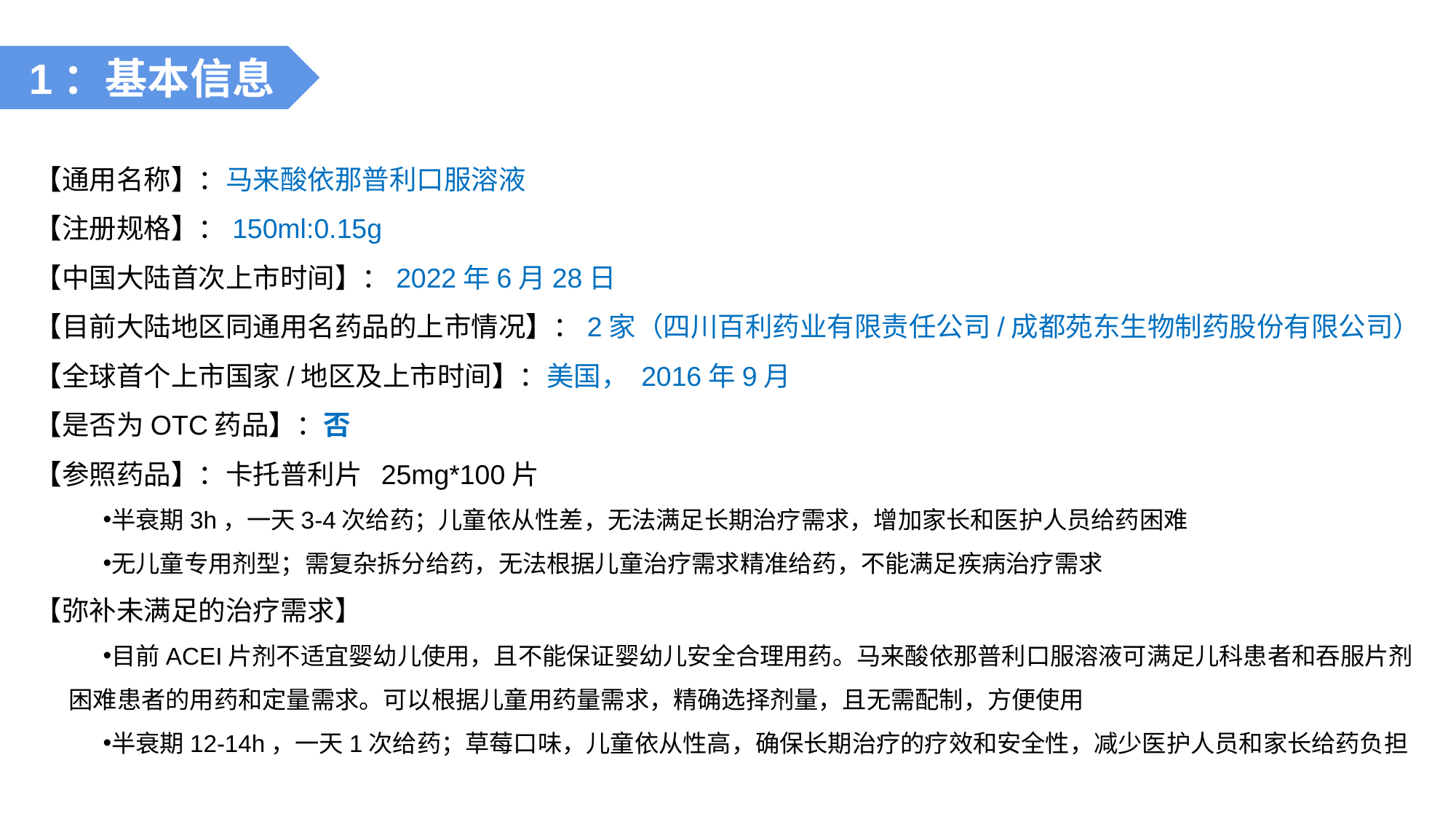

1：基本信息
【通用名称】：马来酸依那普利口服溶液
【注册规格】：150ml:0.15g
【中国大陆首次上市时间】：2022年6月28日
【目前大陆地区同通用名药品的上市情况】：2家（四川百利药业有限责任公司/成都苑东生物制药股份有限公司）
【全球首个上市国家/地区及上市时间】：美国， 2016年9月
【是否为OTC药品】：否
【参照药品】：卡托普利片  25mg*100片
半衰期3h，一天3-4次给药；儿童依从性差，无法满足长期治疗需求，增加家长和医护人员给药困难
无儿童专用剂型；需复杂拆分给药，无法根据儿童治疗需求精准给药，不能满足疾病治疗需求
【弥补未满足的治疗需求】
目前ACEI片剂不适宜婴幼儿使用，且不能保证婴幼儿安全合理用药。马来酸依那普利口服溶液可满足儿科患者和吞服片剂困难患者的用药和定量需求。可以根据儿童用药量需求，精确选择剂量，且无需配制，方便使用
半衰期12-14h，一天1次给药；草莓口味，儿童依从性高，确保长期治疗的疗效和安全性，减少医护人员和家长给药负担